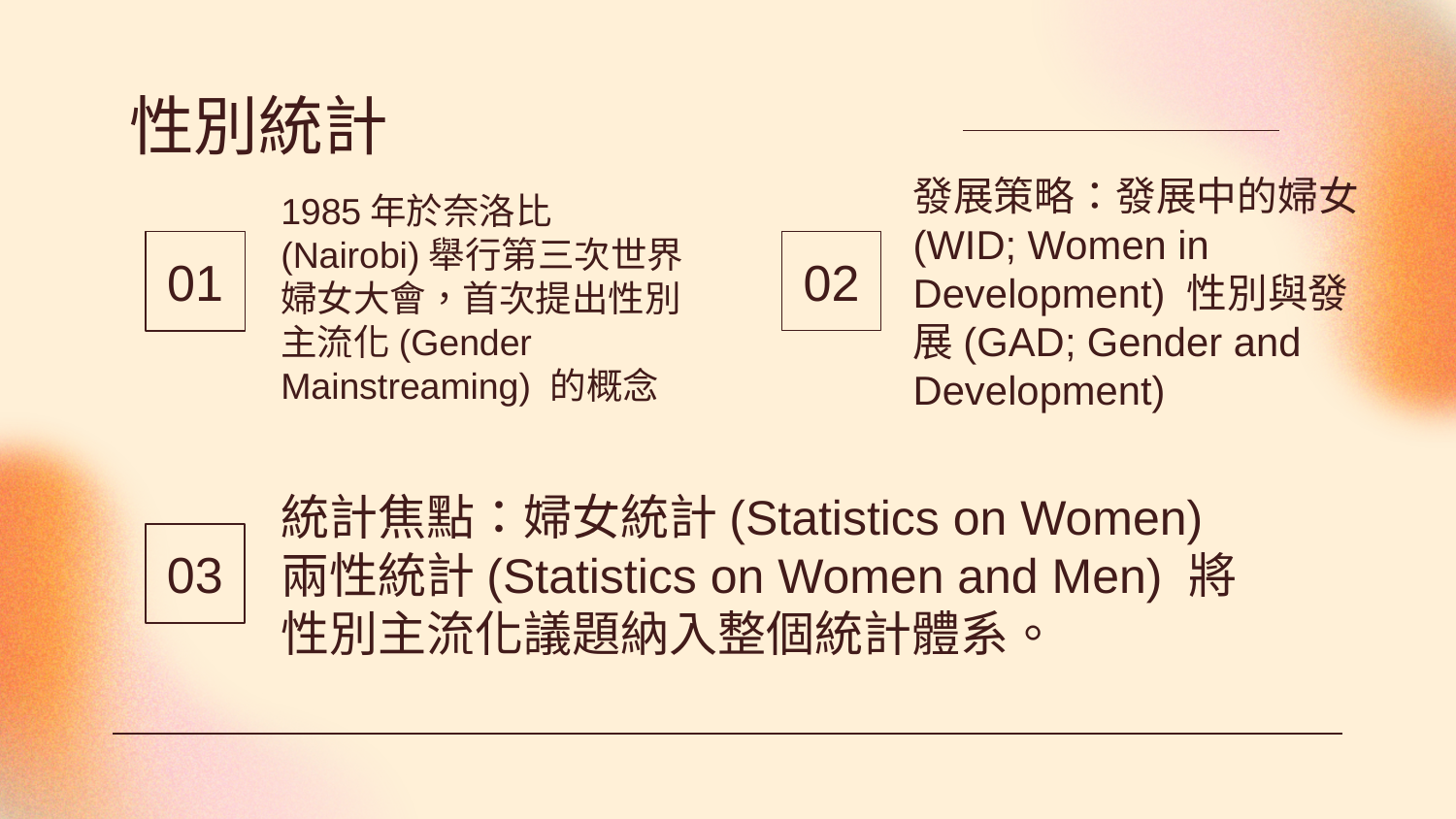

# 性別統計
1985年於奈洛比(Nairobi)舉行第三次世界婦女大會，首次提出性別主流化(Gender Mainstreaming) 的概念
01
02
發展策略：發展中的婦女(WID; Women in Development) 性別與發展(GAD; Gender and Development)
統計焦點：婦女統計(Statistics on Women) 兩性統計(Statistics on Women and Men) 將性別主流化議題納入整個統計體系。
03